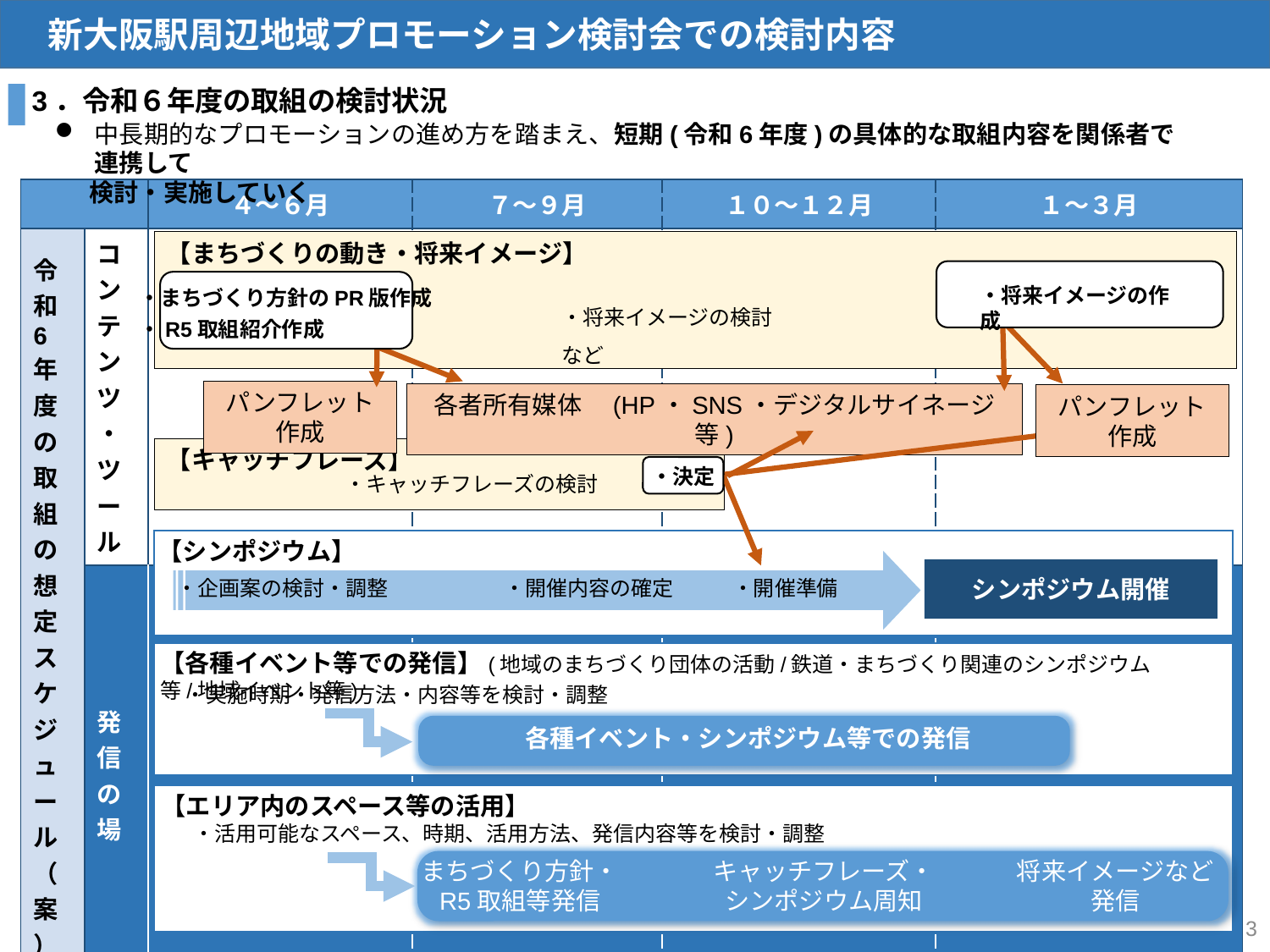

3．令和６年度の取組の検討状況
中長期的なプロモーションの進め方を踏まえ、短期(令和6年度)の具体的な取組内容を関係者で連携して
     検討・実施していく
|  |  | ４～６月 | ７～９月 | １０～１２月 | １～３月 |
| --- | --- | --- | --- | --- | --- |
| 令和6年度の取組の想定スケジュール（案） | コンテンツ・ツール |  |  |  |  |
|  | 発信の場 |  |  |  |  |
【まちづくりの動き・将来イメージ】

・まちづくり方針のPR版作成
・R5取組紹介作成

・将来イメージの作成
・将来イメージの検討　など
パンフレット作成
各者所有媒体　(HP・SNS・デジタルサイネージ等)
パンフレット作成
【キャッチフレーズ】

・キャッチフレーズの検討
・決定

【シンポジウム】

シンポジウム開催
・企画案の検討・調整
・開催内容の確定
・開催準備
【各種イベント等での発信】(地域のまちづくり団体の活動/鉄道・まちづくり関連のシンポジウム等/地域イベント等)

・実施時期・発信方法・内容等を検討・調整
各種イベント・シンポジウム等での発信

【エリア内のスペース等の活用】

・活用可能なスペース、時期、活用方法、発信内容等を検討・調整
まちづくり方針・
R5取組等発信
キャッチフレーズ・
シンポジウム周知
将来イメージなど
発信

3